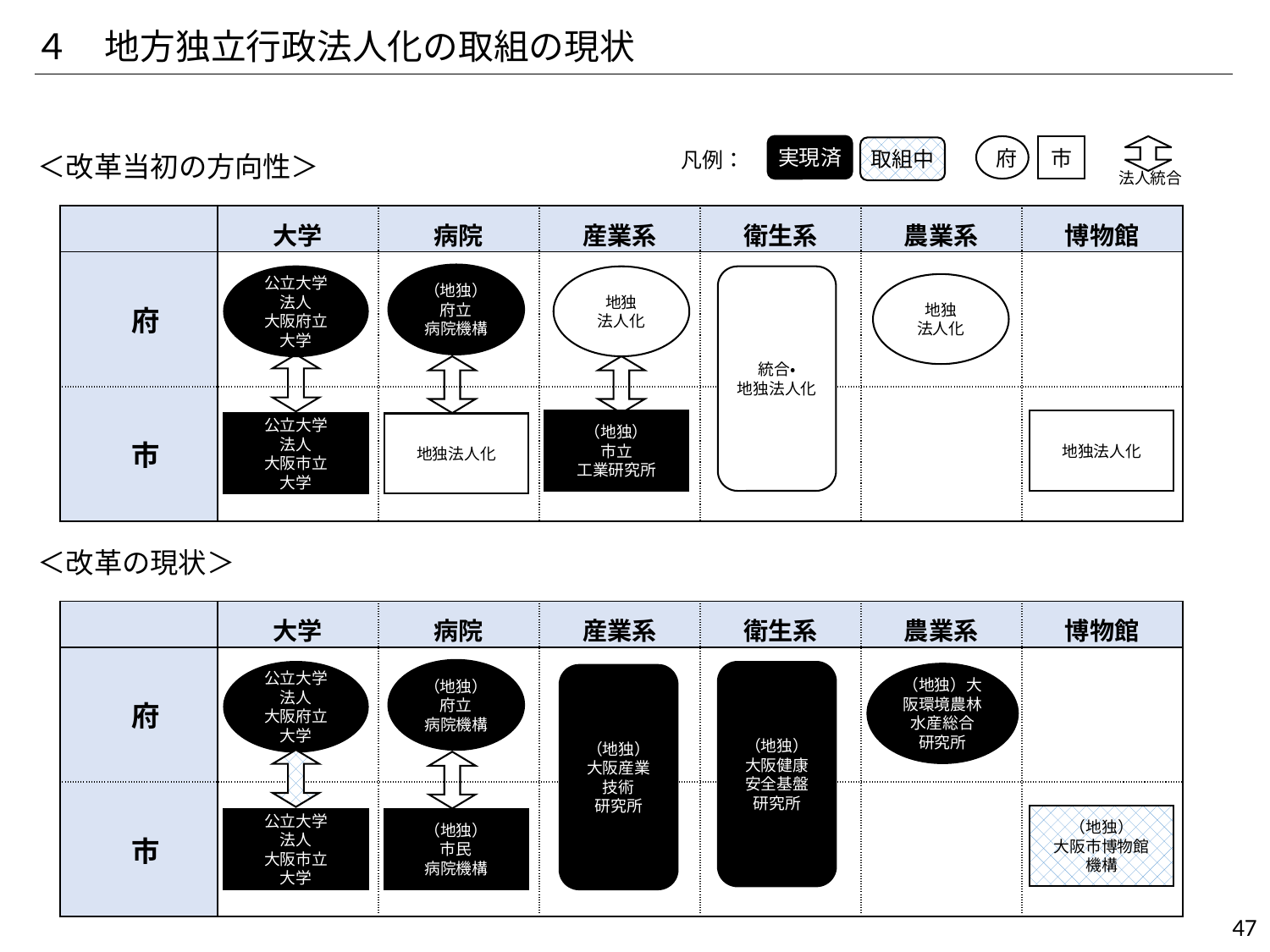

４　地方独立行政法人化の取組の現状
実現済
市
府

取組中
凡例：
＜改革当初の方向性＞
法人統合
|  | 大学 | 病院 | 産業系 | 衛生系 | 農業系 | 博物館 |
| --- | --- | --- | --- | --- | --- | --- |
| 府 |  |  |  |  |  |  |
| 市 |  |  |  |  |  |  |
（地独）
府立
病院機構
公立大学法人
大阪府立大学
地独
法人化
統合・
地独法人化
地独
法人化

（地独）
市立
工業研究所
地独法人化
公立大学
法人
大阪市立
大学
地独法人化
＜改革の現状＞
|  | 大学 | 病院 | 産業系 | 衛生系 | 農業系 | 博物館 |
| --- | --- | --- | --- | --- | --- | --- |
| 府 |  |  |  |  |  |  |
| 市 |  |  |  |  |  |  |
（地独）
府立
病院機構
公立大学法人
大阪府立大学
（地独）
大阪健康
安全基盤
研究所
（地独）大阪環境農林
水産総合
研究所
（地独）
大阪産業
技術
研究所

（地独）
大阪市博物館
機構
公立大学
法人
大阪市立
大学
（地独）
市民
病院機構
47